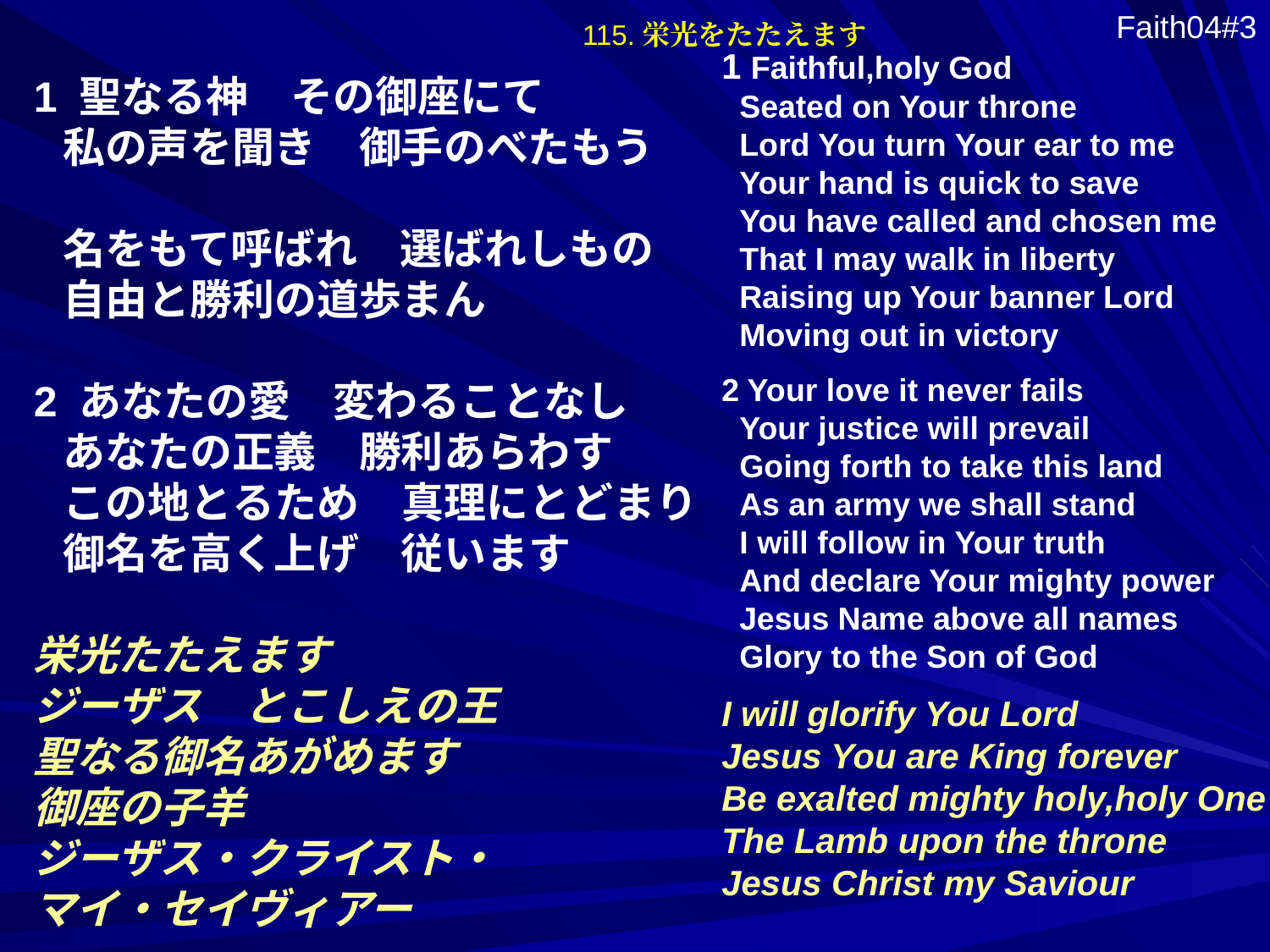

115.栄光をたたえます
Faith04#3
1 Faithful,holy God
  Seated on Your throne
  Lord You turn Your ear to me
  Your hand is quick to save
  You have called and chosen me
  That I may walk in liberty
  Raising up Your banner Lord
  Moving out in victory

2 Your love it never fails
  Your justice will prevail
  Going forth to take this land
  As an army we shall stand
  I will follow in Your truth
  And declare Your mighty power
  Jesus Name above all names
  Glory to the Son of God

I will glorify You Lord
Jesus You are King forever
Be exalted mighty holy,holy One
The Lamb upon the throne
Jesus Christ my Saviour
1 聖なる神　その御座にて
  私の声を聞き　御手のべたもう
  名をもて呼ばれ　選ばれしもの
  自由と勝利の道歩まん

2 あなたの愛　変わることなし
  あなたの正義　勝利あらわす
  この地とるため　真理にとどまり
  御名を高く上げ　従います

栄光たたえます
ジーザス　とこしえの王
聖なる御名あがめます
御座の子羊
ジーザス・クライスト・
マイ・セイヴィアー